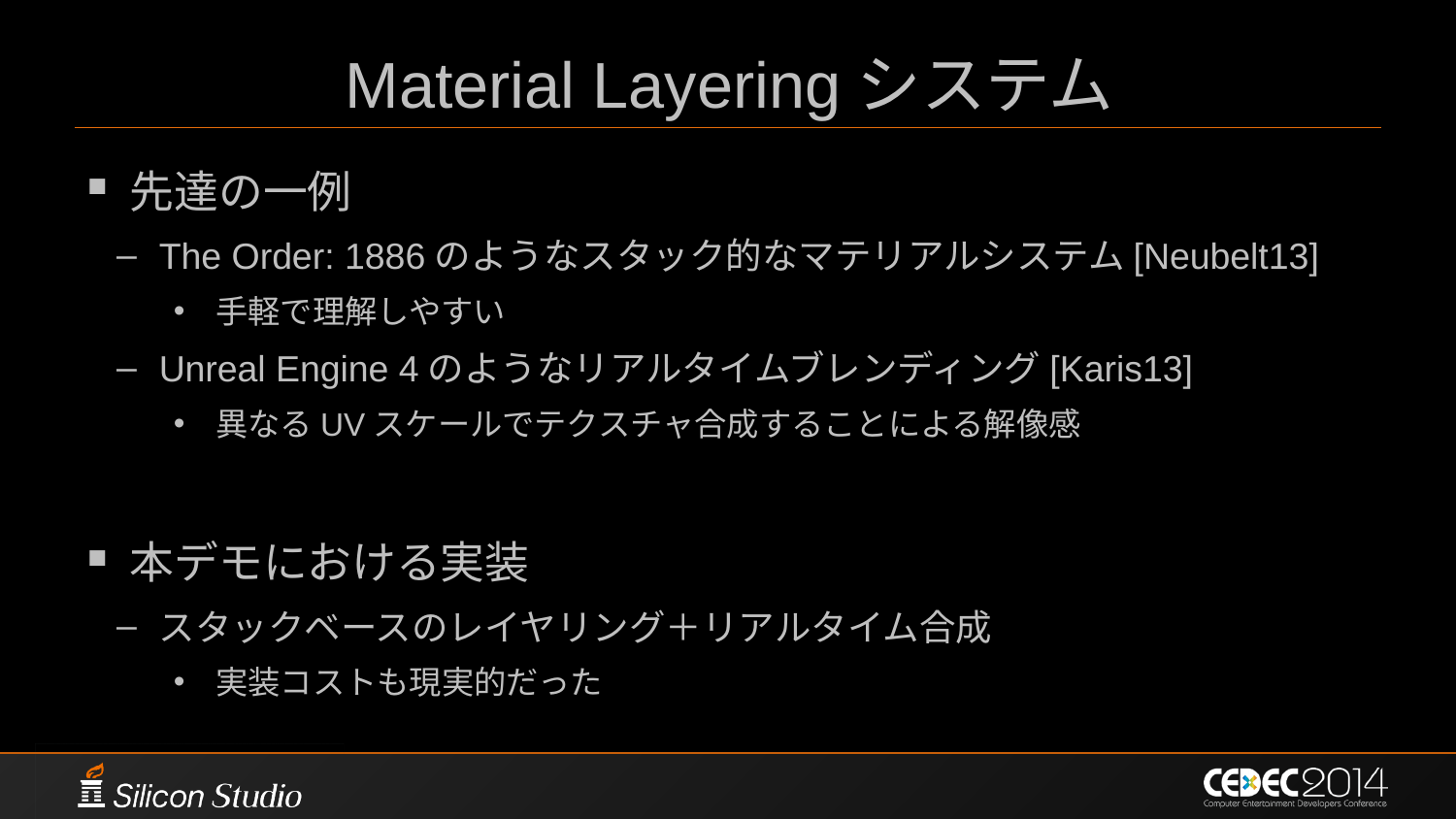

# Material Layeringシステム
先達の一例
The Order: 1886のようなスタック的なマテリアルシステム[Neubelt13]
手軽で理解しやすい
Unreal Engine 4のようなリアルタイムブレンディング[Karis13]
異なるUVスケールでテクスチャ合成することによる解像感

本デモにおける実装
スタックベースのレイヤリング＋リアルタイム合成
実装コストも現実的だった